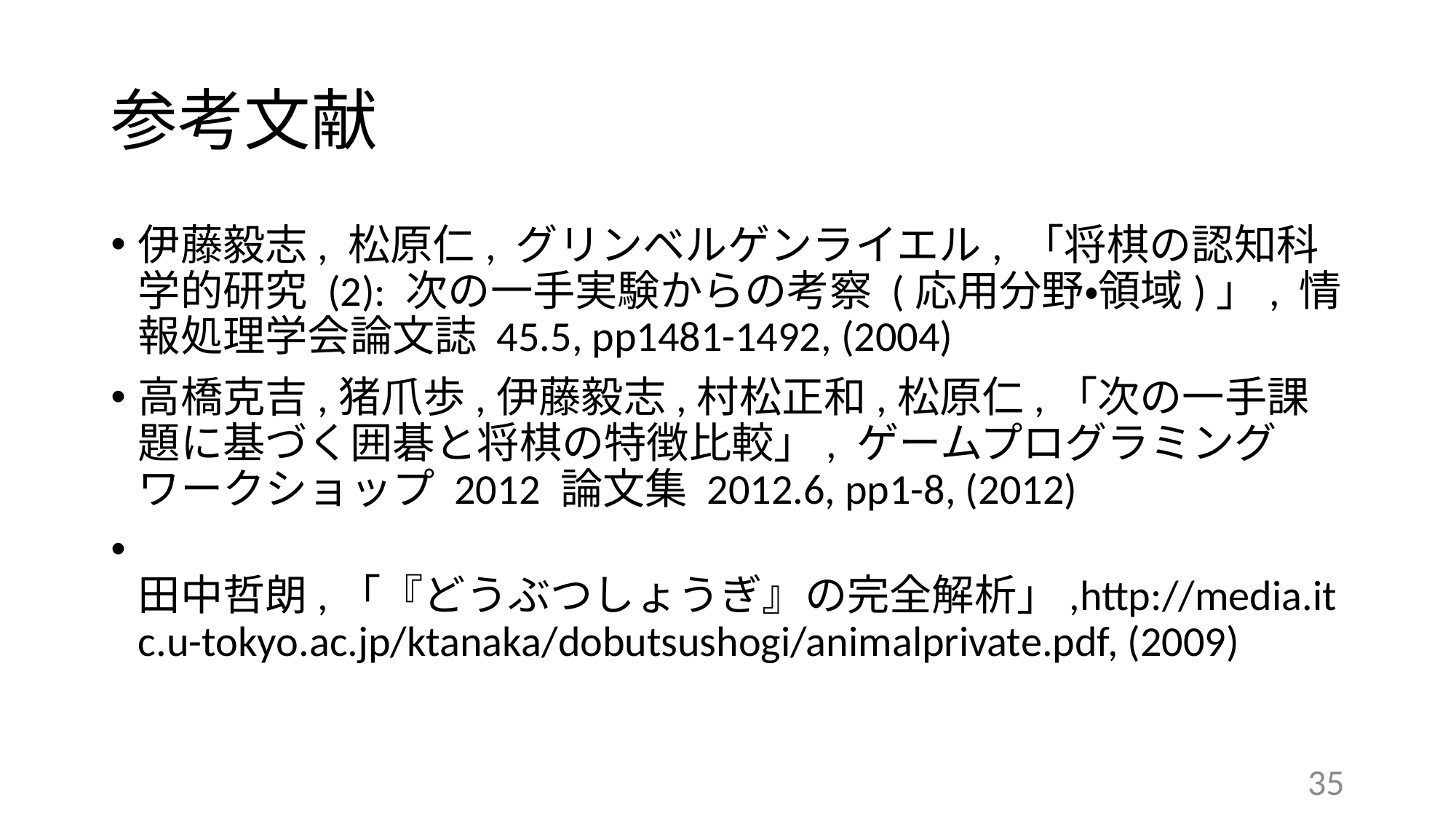

# 参考文献
伊藤毅志, 松原仁, グリンベルゲンライエル, 「将棋の認知科学的研究 (2): 次の一手実験からの考察 (応用分野・領域)」, 情報処理学会論文誌 45.5, pp1481-1492, (2004)
高橋克吉,猪爪歩,伊藤毅志,村松正和,松原仁,「次の一手課題に基づく囲碁と将棋の特徴比較」, ゲームプログラミングワークショップ 2012 論文集 2012.6, pp1-8, (2012)
 田中哲朗,「『どうぶつしょうぎ』の完全解析」,http://media.itc.u-tokyo.ac.jp/ktanaka/dobutsushogi/animalprivate.pdf, (2009)

35